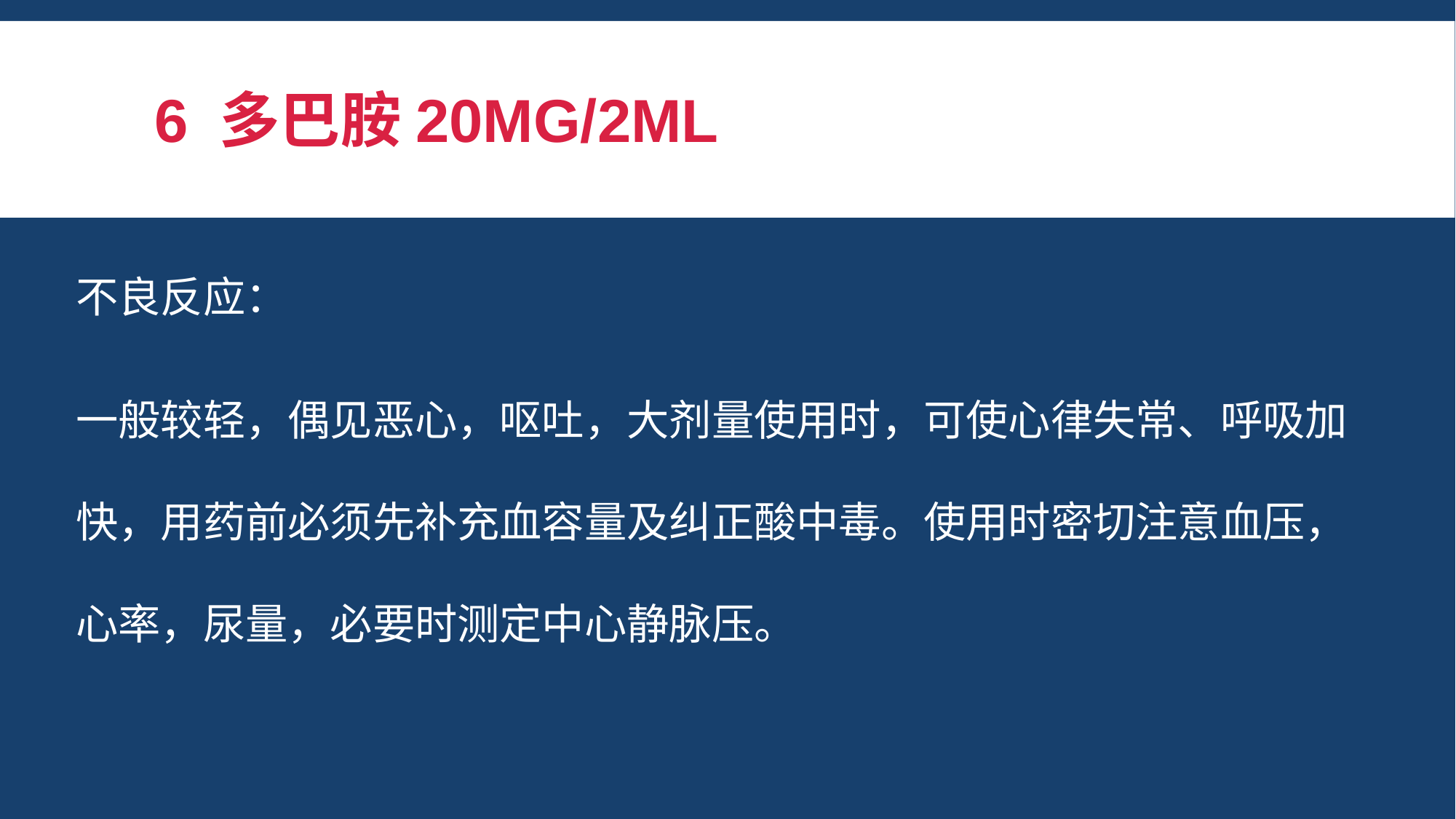

# 6 多巴胺20mg/2ml
不良反应：
一般较轻，偶见恶心，呕吐，大剂量使用时，可使心律失常、呼吸加快，用药前必须先补充血容量及纠正酸中毒。使用时密切注意血压，心率，尿量，必要时测定中心静脉压。